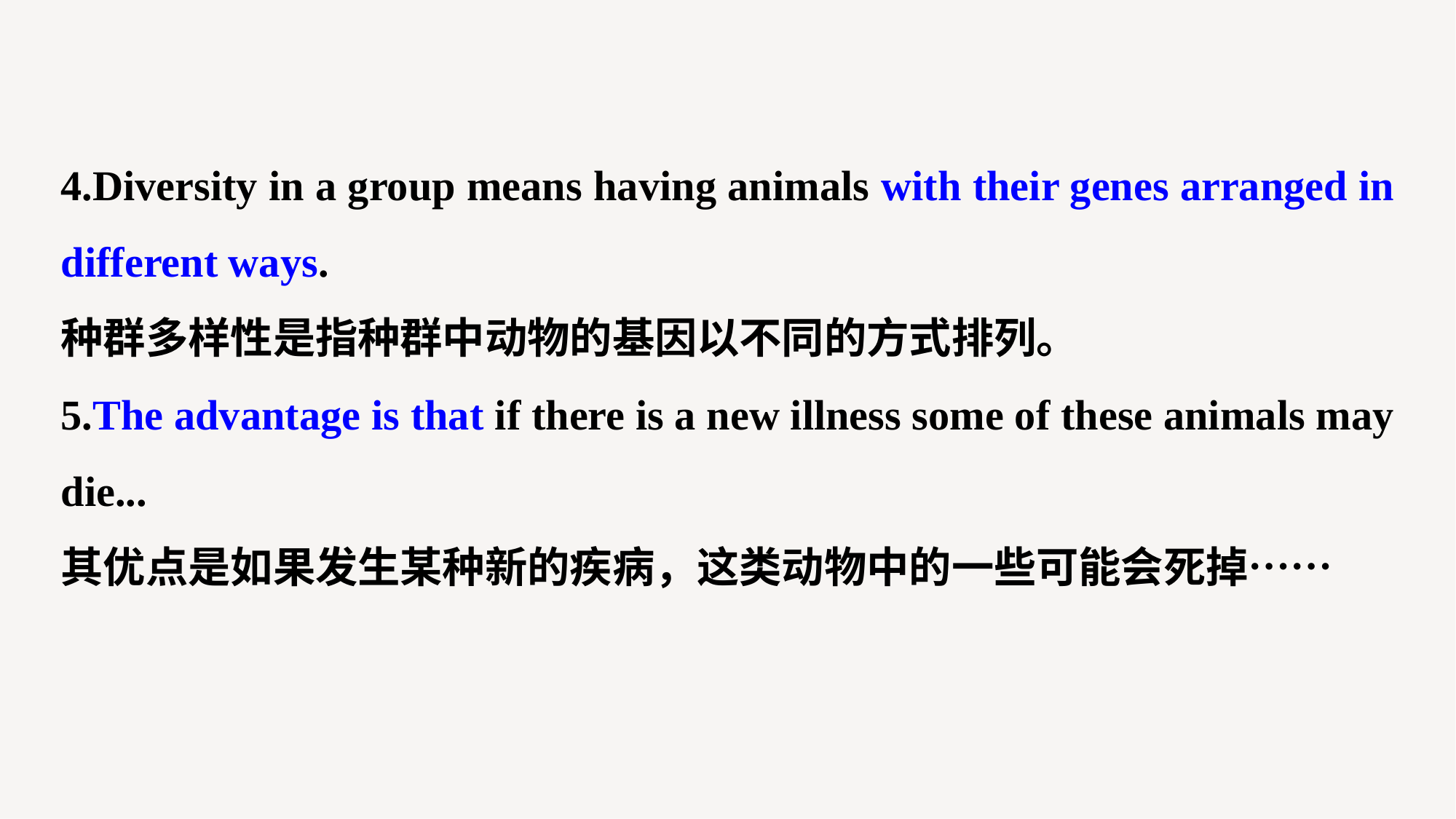

4.Diversity in a group means having animals with their genes arranged in different ways.
种群多样性是指种群中动物的基因以不同的方式排列。
5.The advantage is that if there is a new illness some of these animals may die...
其优点是如果发生某种新的疾病，这类动物中的一些可能会死掉……